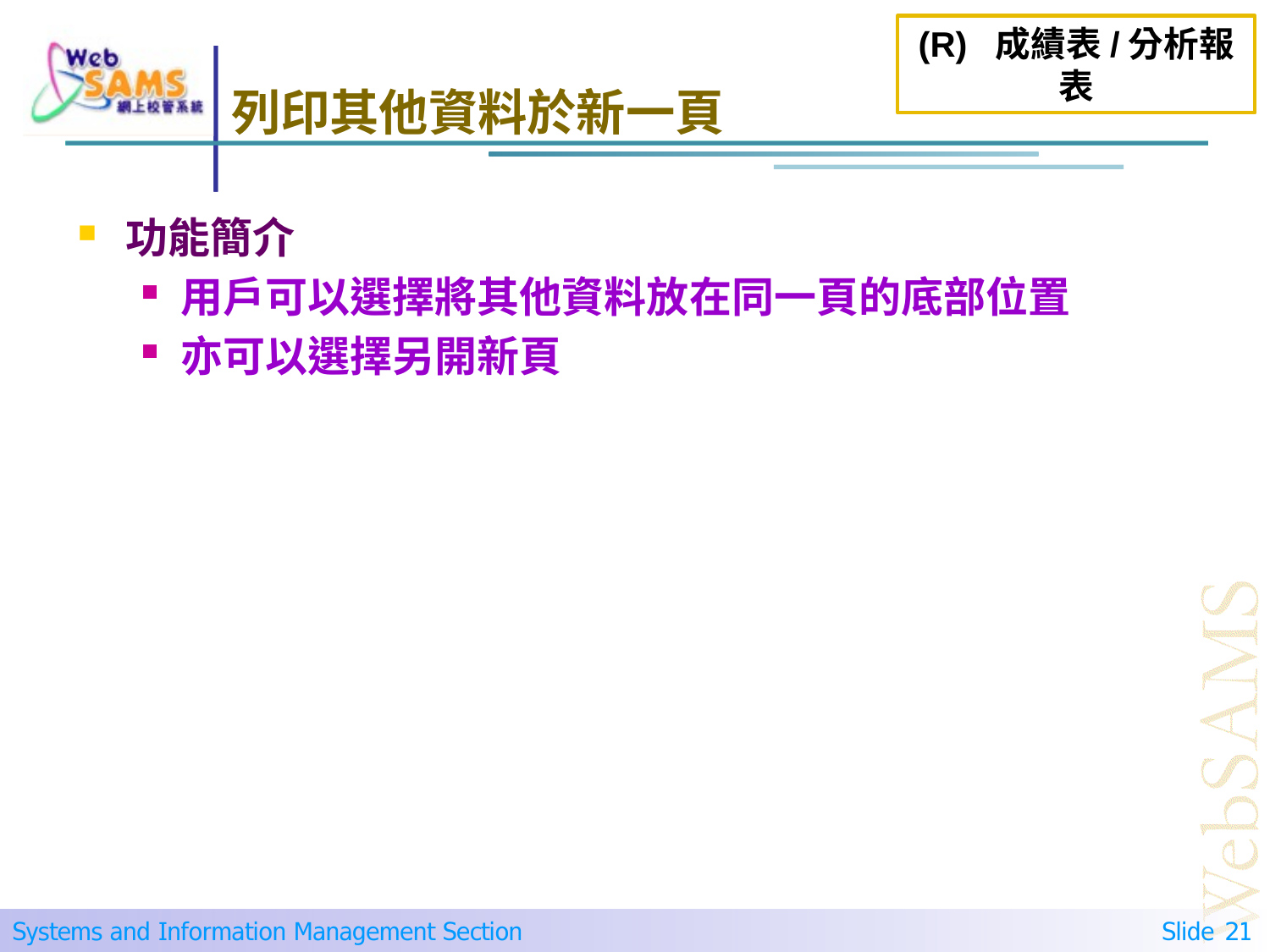

(R)  成績表/分析報表
# 列印其他資料於新一頁
功能簡介
用戶可以選擇將其他資料放在同一頁的底部位置
亦可以選擇另開新頁